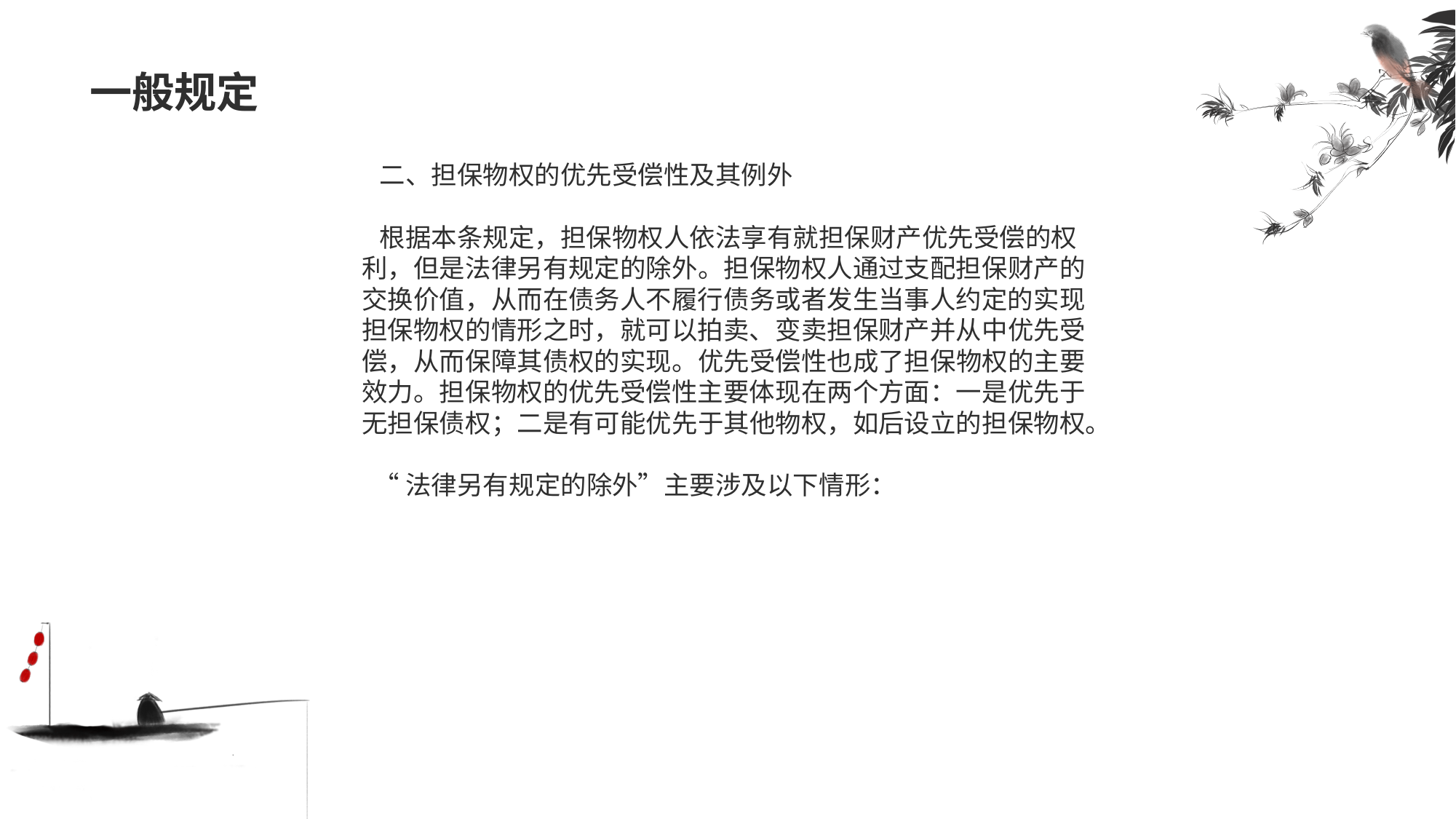

# 一般规定

  二、担保物权的优先受偿性及其例外

  根据本条规定，担保物权人依法享有就担保财产优先受偿的权利，但是法律另有规定的除外。担保物权人通过支配担保财产的交换价值，从而在债务人不履行债务或者发生当事人约定的实现担保物权的情形之时，就可以拍卖、变卖担保财产并从中优先受偿，从而保障其债权的实现。优先受偿性也成了担保物权的主要效力。担保物权的优先受偿性主要体现在两个方面：一是优先于无担保债权；二是有可能优先于其他物权，如后设立的担保物权。

  “法律另有规定的除外”主要涉及以下情形：
16